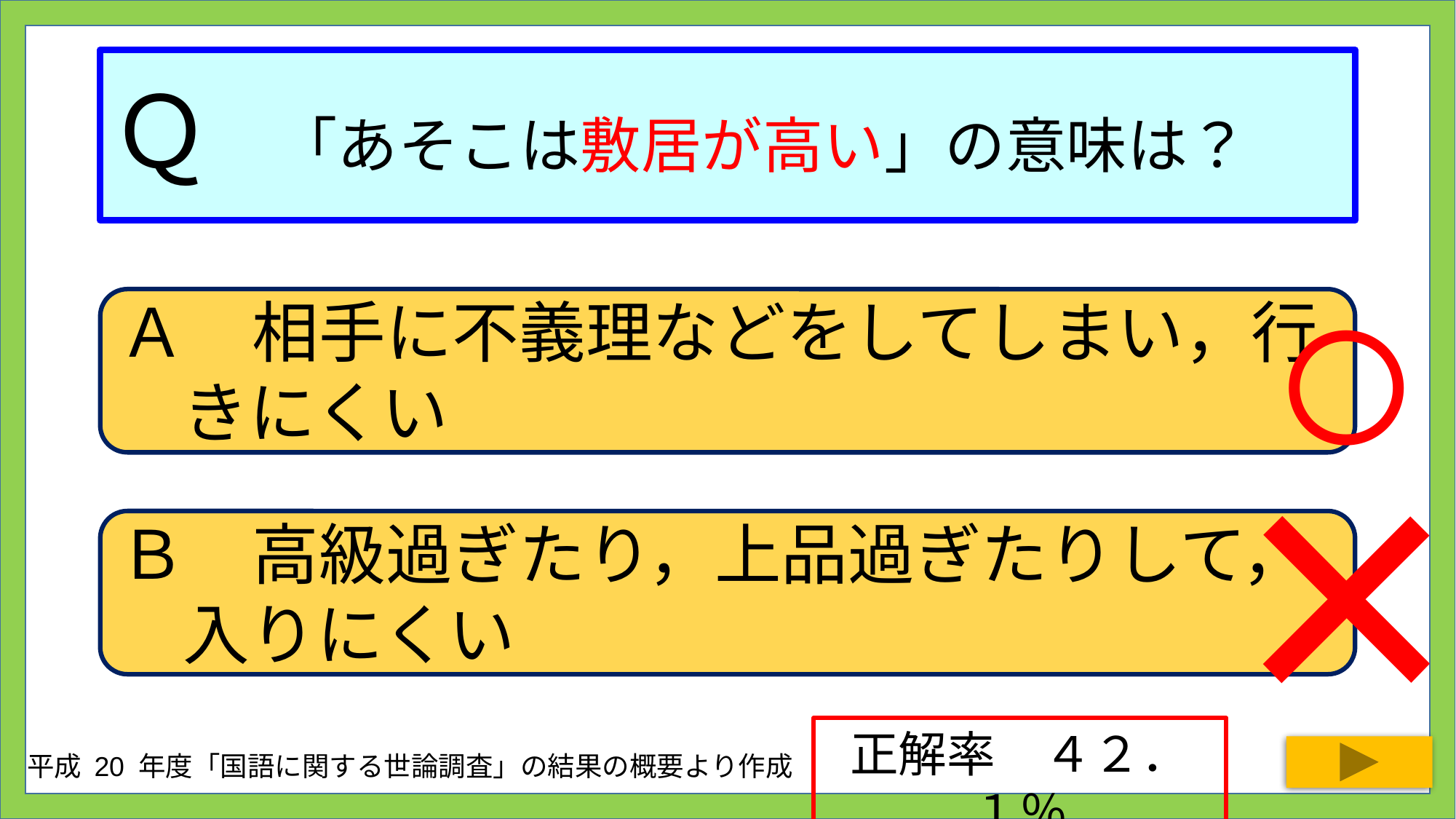

# Ｑ　「あそこは敷居が高い」の意味は？
○
Ａ　相手に不義理などをしてしまい，行きにくい
×
Ｂ　高級過ぎたり，上品過ぎたりして，入りにくい
正解率　４２．１％

平成 20 年度「国語に関する世論調査」の結果の概要より作成